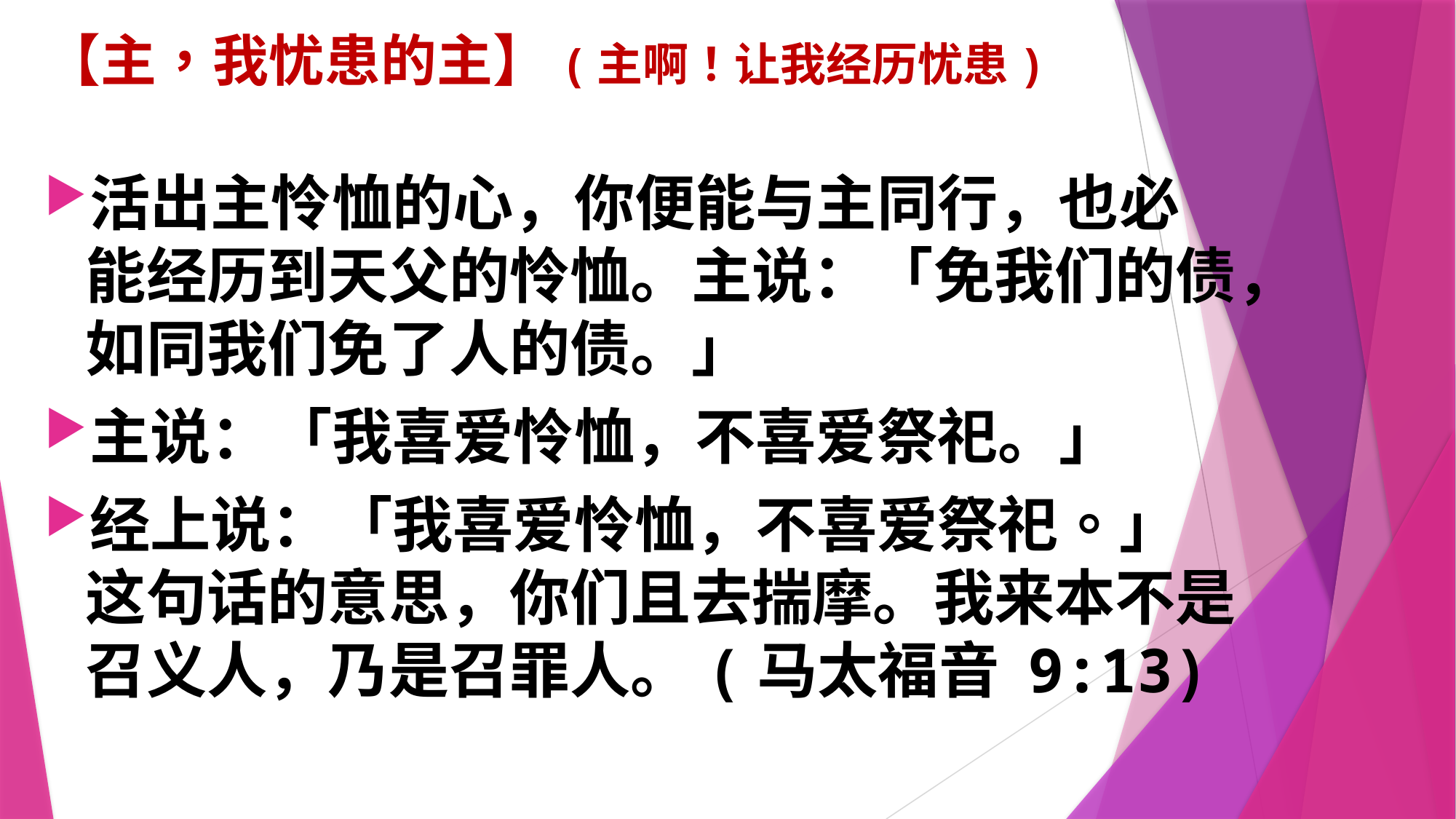

# 【主，我忧患的主】(主啊！让我经历忧患)
活出主怜恤的心，你便能与主同行，也必能经历到天父的怜恤。主说：「免我们的债，如同我们免了人的债。」
主说：「我喜爱怜恤，不喜爱祭祀。」
经上说：「我喜爱怜恤，不喜爱祭祀。」这句话的意思，你们且去揣摩。我来本不是召义人，乃是召罪人。(马太福音 9:13)